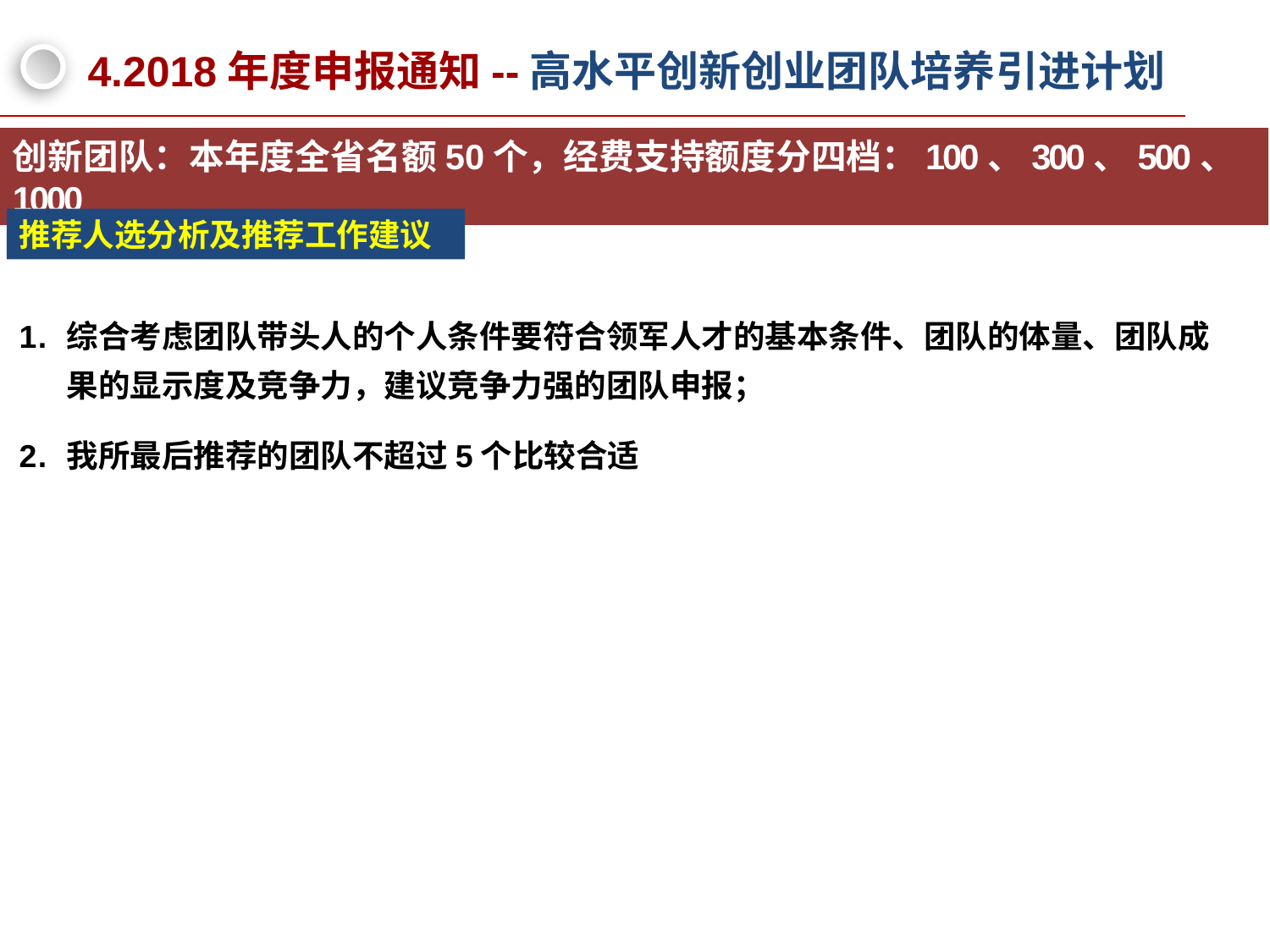

# 4.2018年度申报通知--高水平创新创业团队培养引进计划
创新团队：本年度全省名额50个，经费支持额度分四档：100、300、500、1000
推荐人选分析及推荐工作建议
综合考虑团队带头人的个人条件要符合领军人才的基本条件、团队的体量、团队成果的显示度及竞争力，建议竞争力强的团队申报；
我所最后推荐的团队不超过5个比较合适